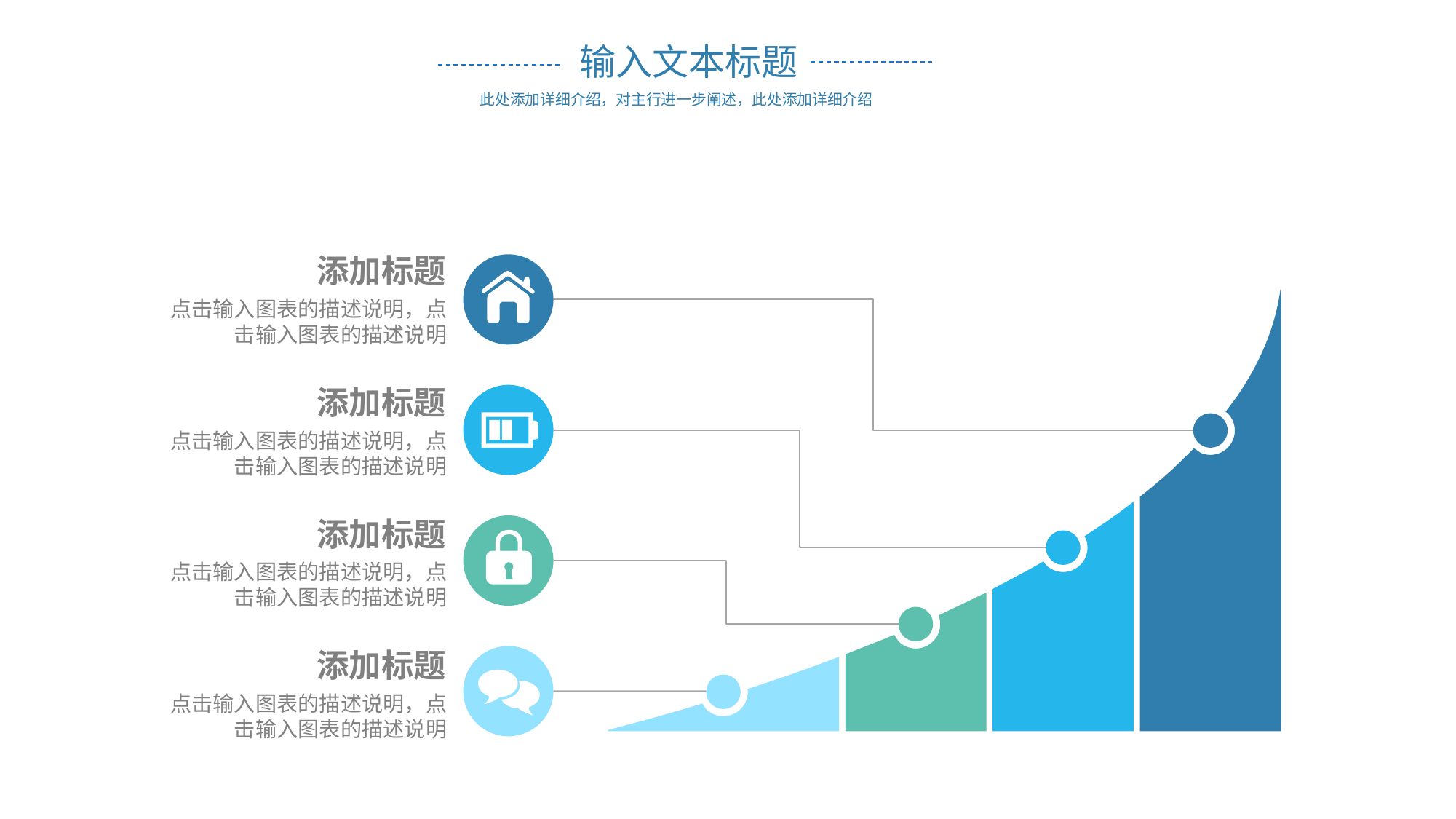

输入文本标题
此处添加详细介绍，对主行进一步阐述，此处添加详细介绍
添加标题

点击输入图表的描述说明，点击输入图表的描述说明
添加标题

点击输入图表的描述说明，点击输入图表的描述说明

添加标题

点击输入图表的描述说明，点击输入图表的描述说明

添加标题

点击输入图表的描述说明，点击输入图表的描述说明